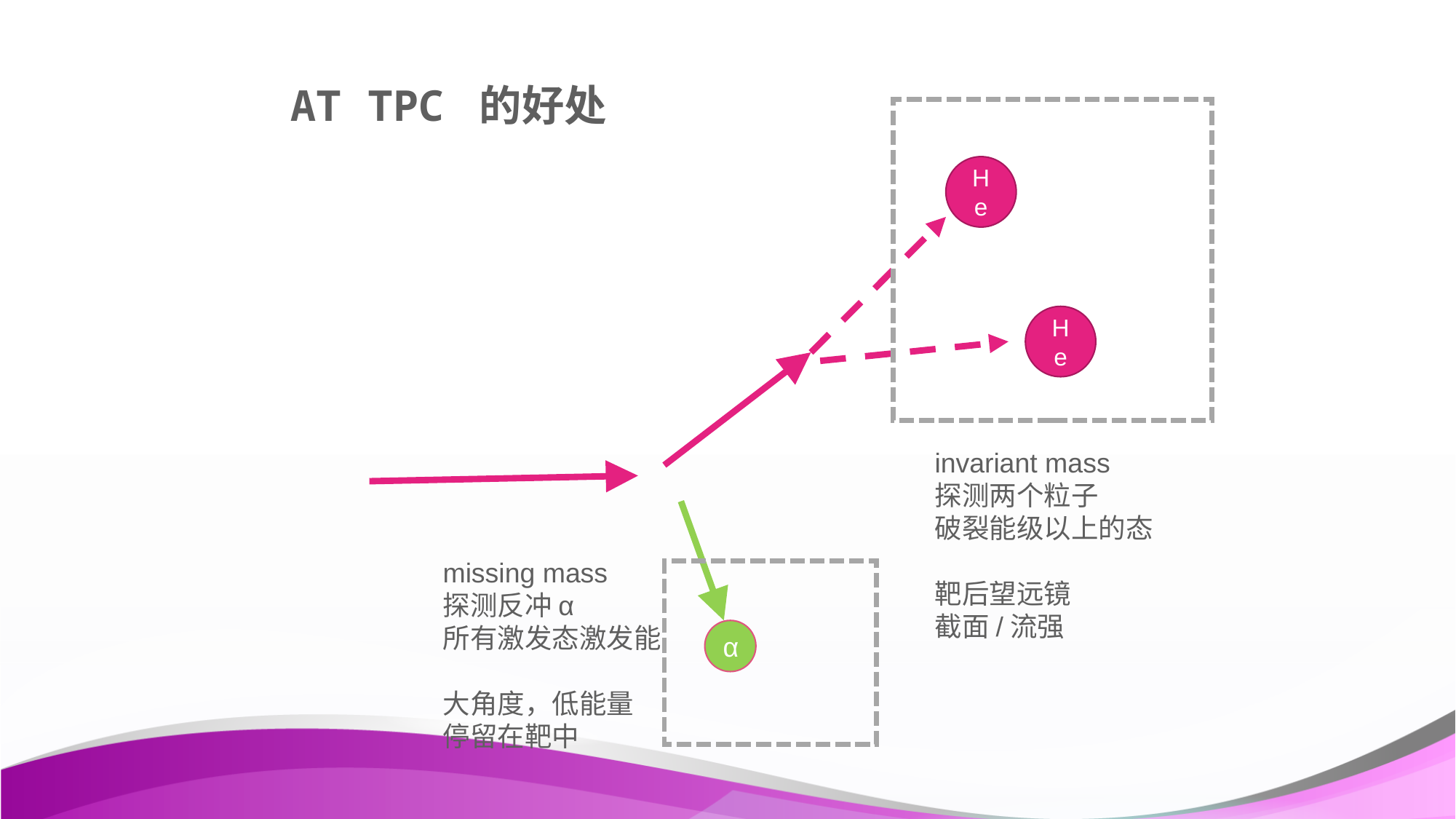

# AT TPC 的好处

He
He
invariant mass
探测两个粒子
破裂能级以上的态

靶后望远镜
截面/流强
missing mass
探测反冲α
所有激发态激发能

大角度，低能量
停留在靶中

α